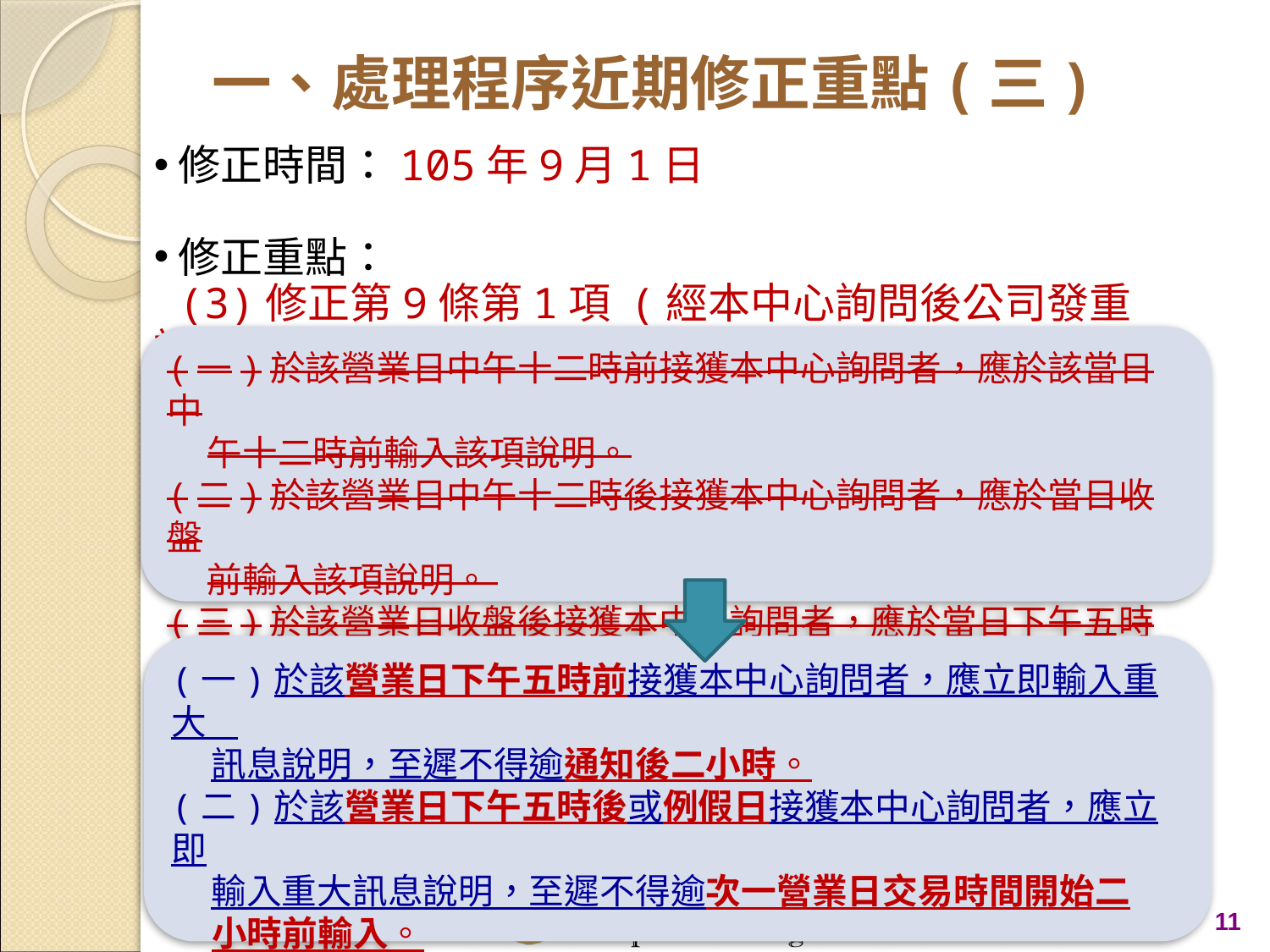

# 一、處理程序近期修正重點(三)
修正時間：105年9月1日
修正重點：
 (3)修正第9條第1項 (經本中心詢問後公司發重訊)：
(一)於該營業日中午十二時前接獲本中心詢問者，應於該當日中
    午十二時前輸入該項說明。
(二)於該營業日中午十二時後接獲本中心詢問者，應於當日收盤
    前輸入該項說明。
(三)於該營業日收盤後接獲本中心詢問者，應於當日下午五時前
    輸入該項說明。

(一)於該營業日下午五時前接獲本中心詢問者，應立即輸入重大
    訊息說明，至遲不得逾通知後二小時。
(二)於該營業日下午五時後或例假日接獲本中心詢問者，應立即
    輸入重大訊息說明，至遲不得逾次一營業日交易時間開始二
    小時前輸入。
(三)遇緊急突發或重大事件者，應於本中心指定期限內輸入。

11